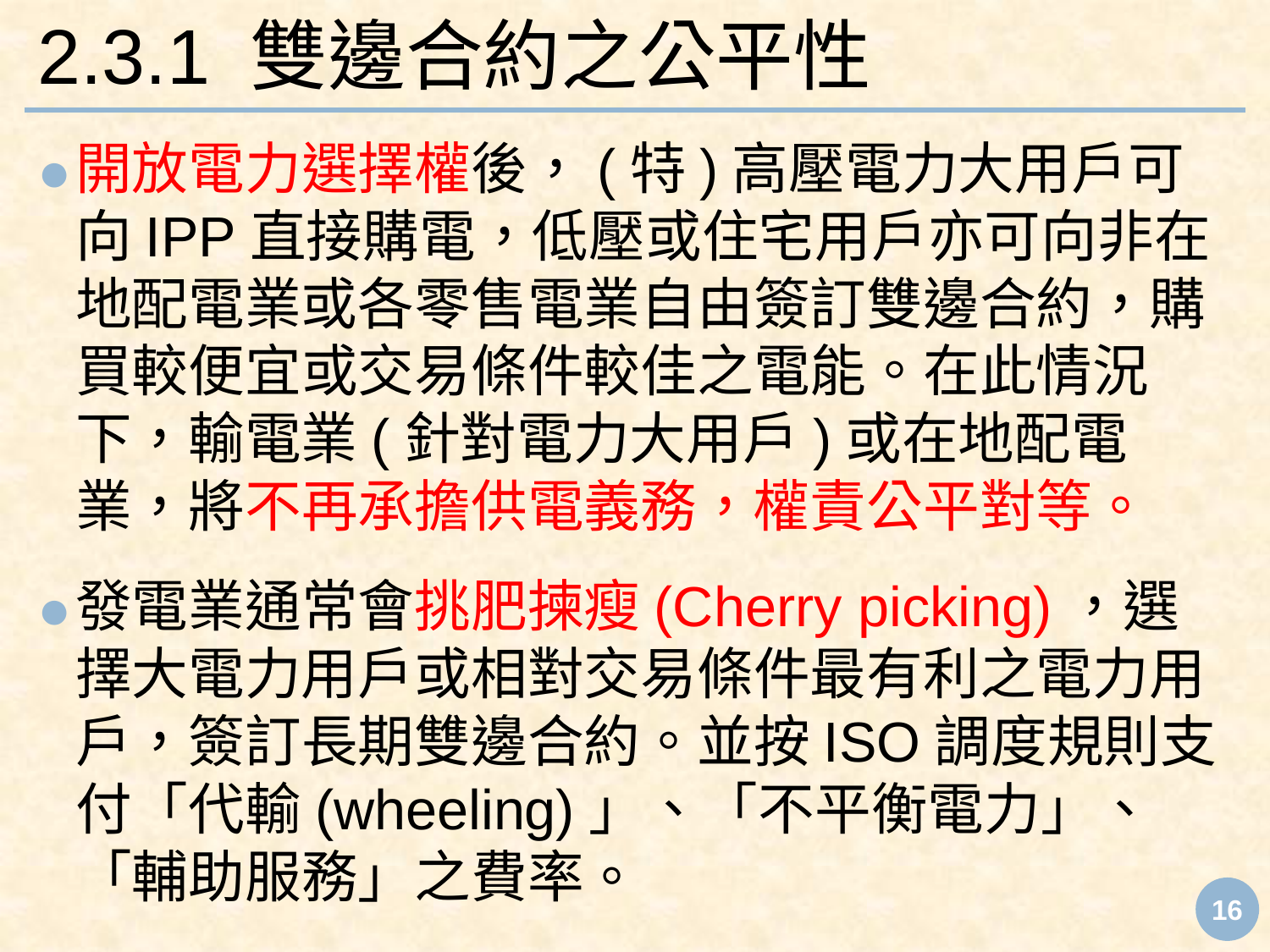

# 2.3.1 雙邊合約之公平性
開放電力選擇權後，(特)高壓電力大用戶可向IPP直接購電，低壓或住宅用戶亦可向非在地配電業或各零售電業自由簽訂雙邊合約，購買較便宜或交易條件較佳之電能。在此情況下，輸電業(針對電力大用戶)或在地配電業，將不再承擔供電義務，權責公平對等。
發電業通常會挑肥揀瘦(Cherry picking)，選擇大電力用戶或相對交易條件最有利之電力用戶，簽訂長期雙邊合約。並按ISO調度規則支付「代輸(wheeling)」、「不平衡電力」、「輔助服務」之費率。
16